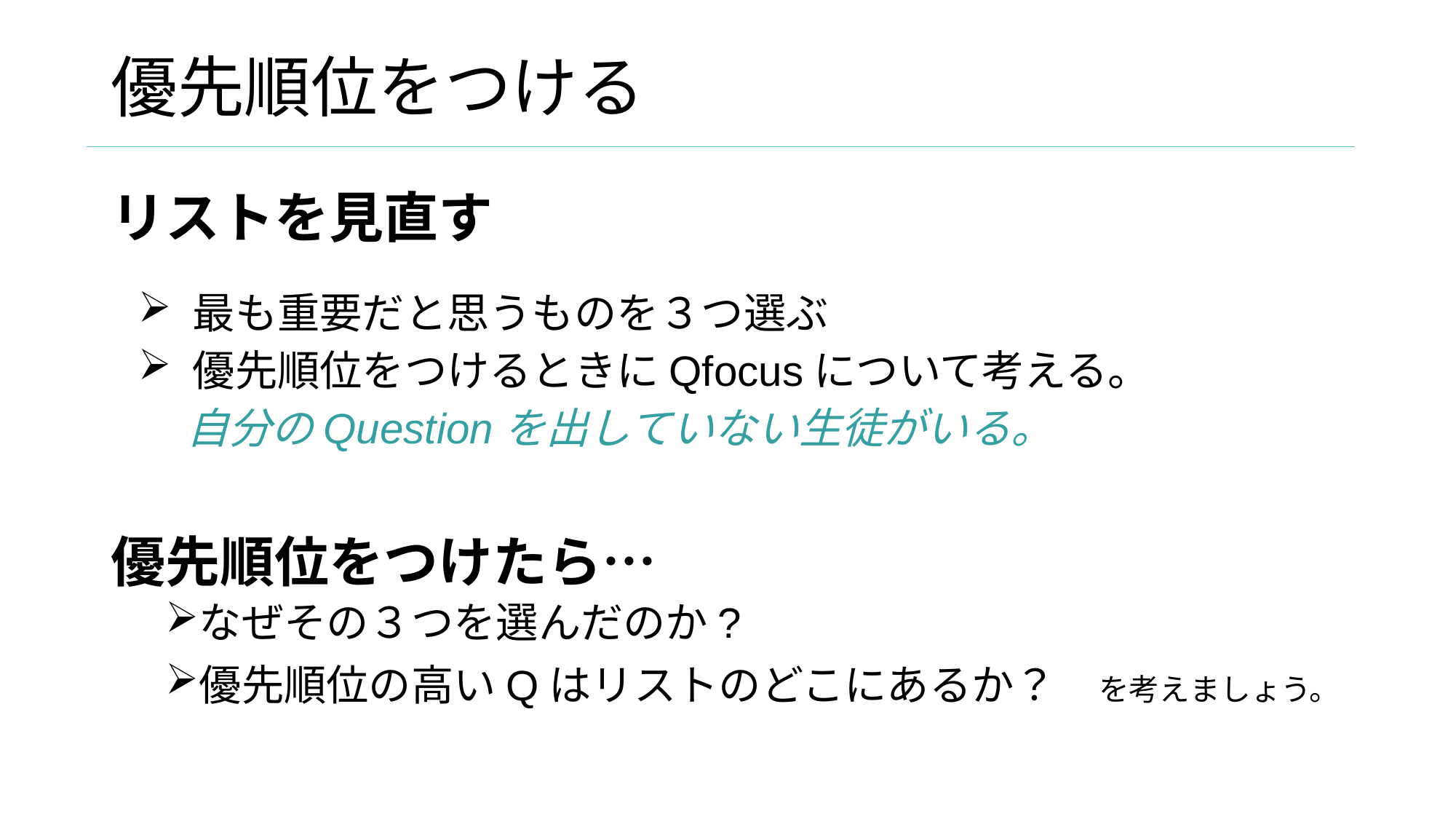

# 優先順位をつける
リストを見直す

最も重要だと思うものを３つ選ぶ
優先順位をつけるときにQfocusについて考える。
    自分のQuestionを出していない生徒がいる。

優先順位をつけたら…
なぜその３つを選んだのか?
優先順位の高いQはリストのどこにあるか？　を考えましょう。